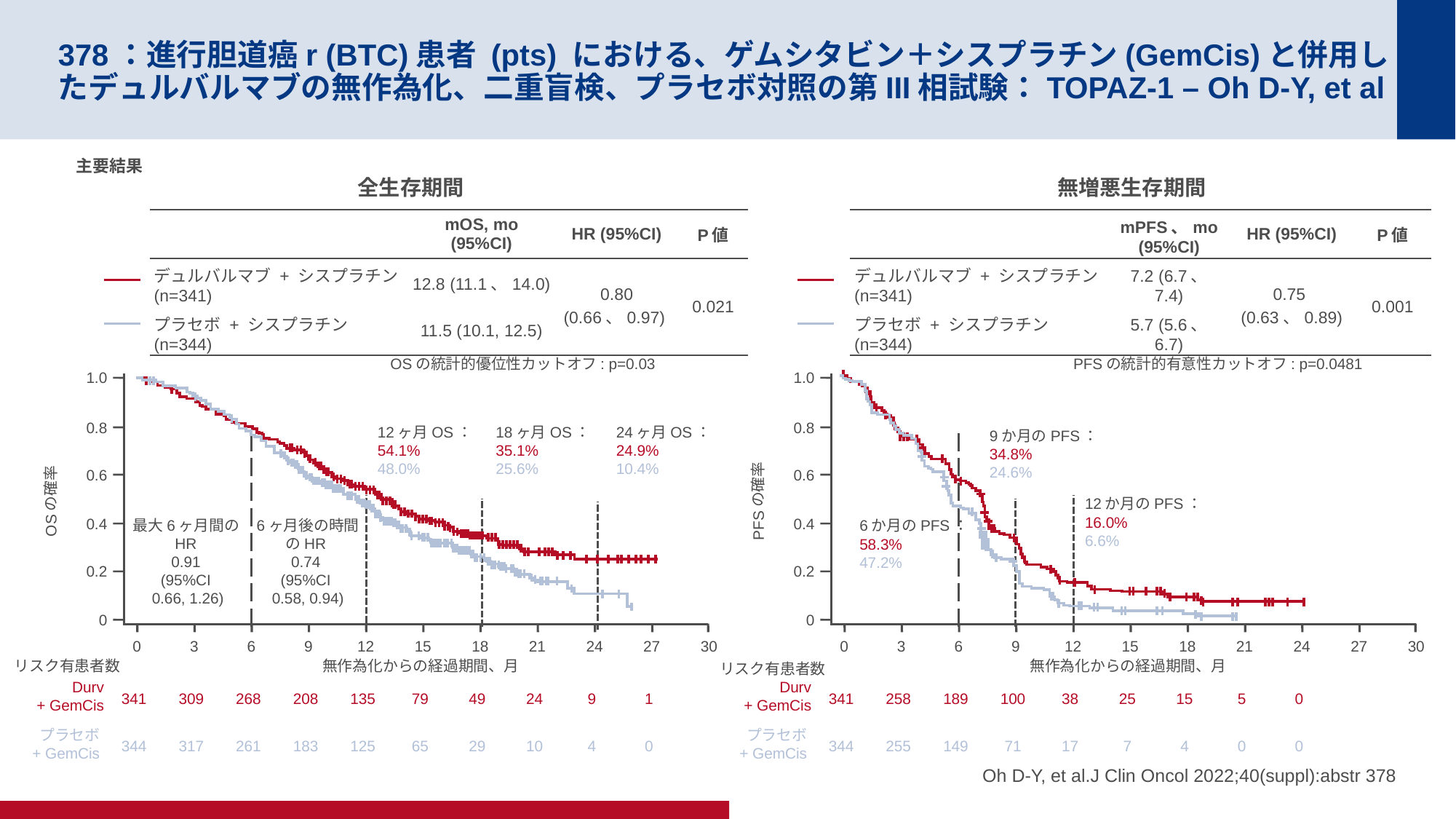

# 378：進行胆道癌r (BTC)患者 (pts) における、ゲムシタビン＋シスプラチン(GemCis)と併用したデュルバルマブの無作為化、二重盲検、プラセボ対照の第III相試験：TOPAZ-1 – Oh D-Y, et al
主要結果
全生存期間
無増悪生存期間
|  | mOS, mo (95%CI) | HR (95%CI) | P値 |
| --- | --- | --- | --- |
| デュルバルマブ + シスプラチン (n=341) | 12.8 (11.1、14.0) | 0.80 (0.66、0.97) | 0.021 |
| プラセボ + シスプラチン (n=344) | 11.5 (10.1, 12.5) |  |  |
|  | mPFS、mo (95%CI) | HR (95%CI) | P値 |
| --- | --- | --- | --- |
| デュルバルマブ + シスプラチン (n=341) | 7.2 (6.7、 7.4) | 0.75 (0.63、0.89) | 0.001 |
| プラセボ + シスプラチン (n=344) | 5.7 (5.6、 6.7) |  |  |
OSの統計的優位性カットオフ: p=0.03
PFSの統計的有意性カットオフ: p=0.0481
1.0

0.8

0.6

OSの確率
0.4

0.2

0

1.0

0.8

0.6

PFSの確率
0.4

0.2

0

12ヶ月OS：
54.1%
48.0%
18ヶ月OS：
35.1%
25.6%
24ヶ月OS：
24.9%
10.4%
9か月のPFS：
34.8%
24.6%
12か月のPFS：
16.0%
6.6%
最大6ヶ月間のHR
0.91
(95%CI
0.66, 1.26)
6ヶ月後の時間のHR
0.74
(95%CI
0.58, 0.94)
6か月のPFS：
58.3%
47.2%

0
3
6
9
12
15
18
21
24
27
30

0
3
6
9
12
15
18
21
24
27
30
リスク有患者数
無作為化からの経過期間、月
無作為化からの経過期間、月
リスク有患者数
Durv
+ GemCis
Durv
+ GemCis
341
309
268
208
135
79
49
24
9
1
341
258
189
100
38
25
15
5
0
プラセボ
+ GemCis
プラセボ
+ GemCis
Oh D-Y, et al.J Clin Oncol 2022;40(suppl):abstr 378
344
317
261
183
125
65
29
10
4
0
344
255
149
71
17
7
4
0
0